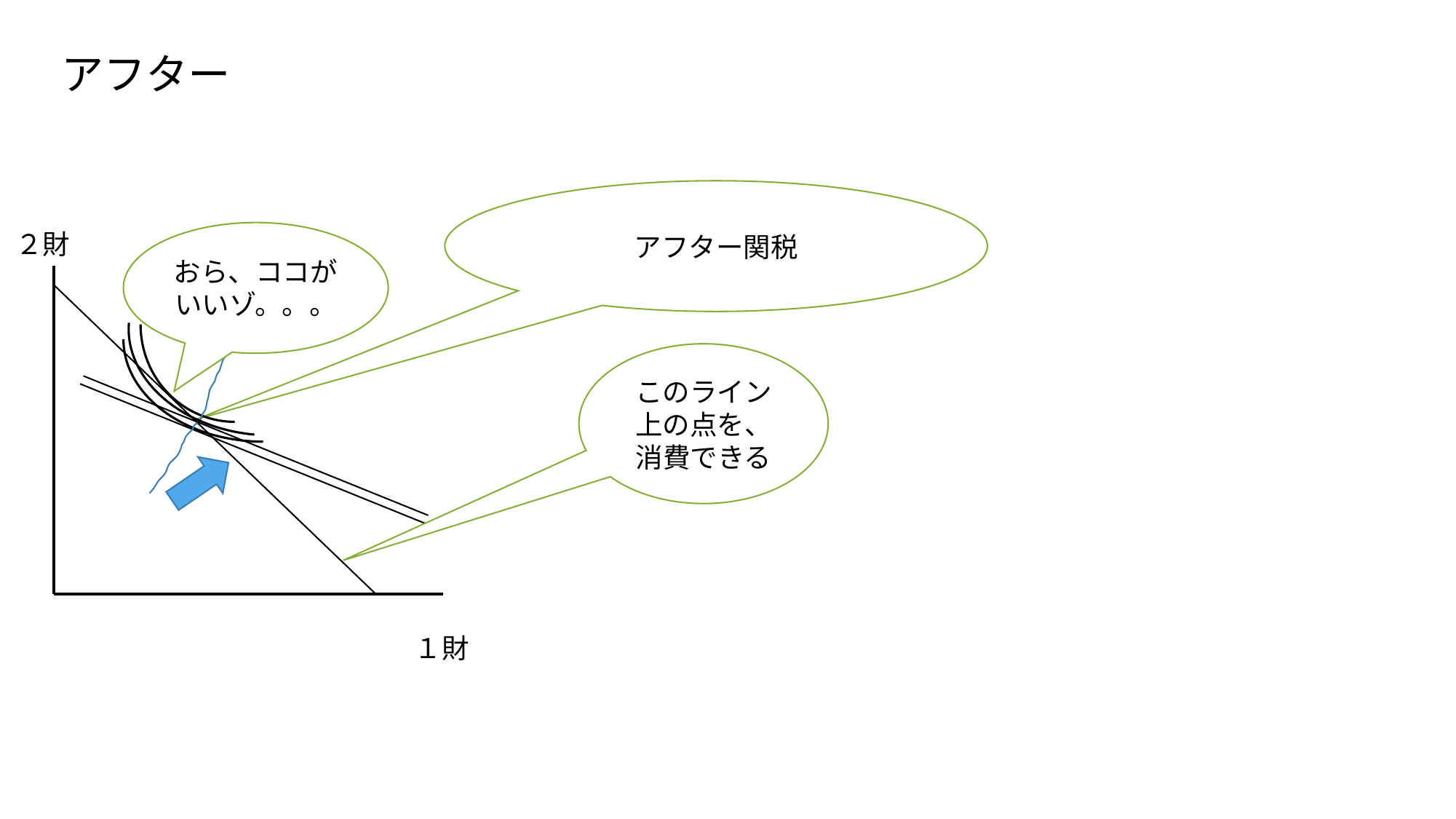

アフター
アフター関税
２財
おら、ココがいいゾ。。。

このライン上の点を、消費できる

１財